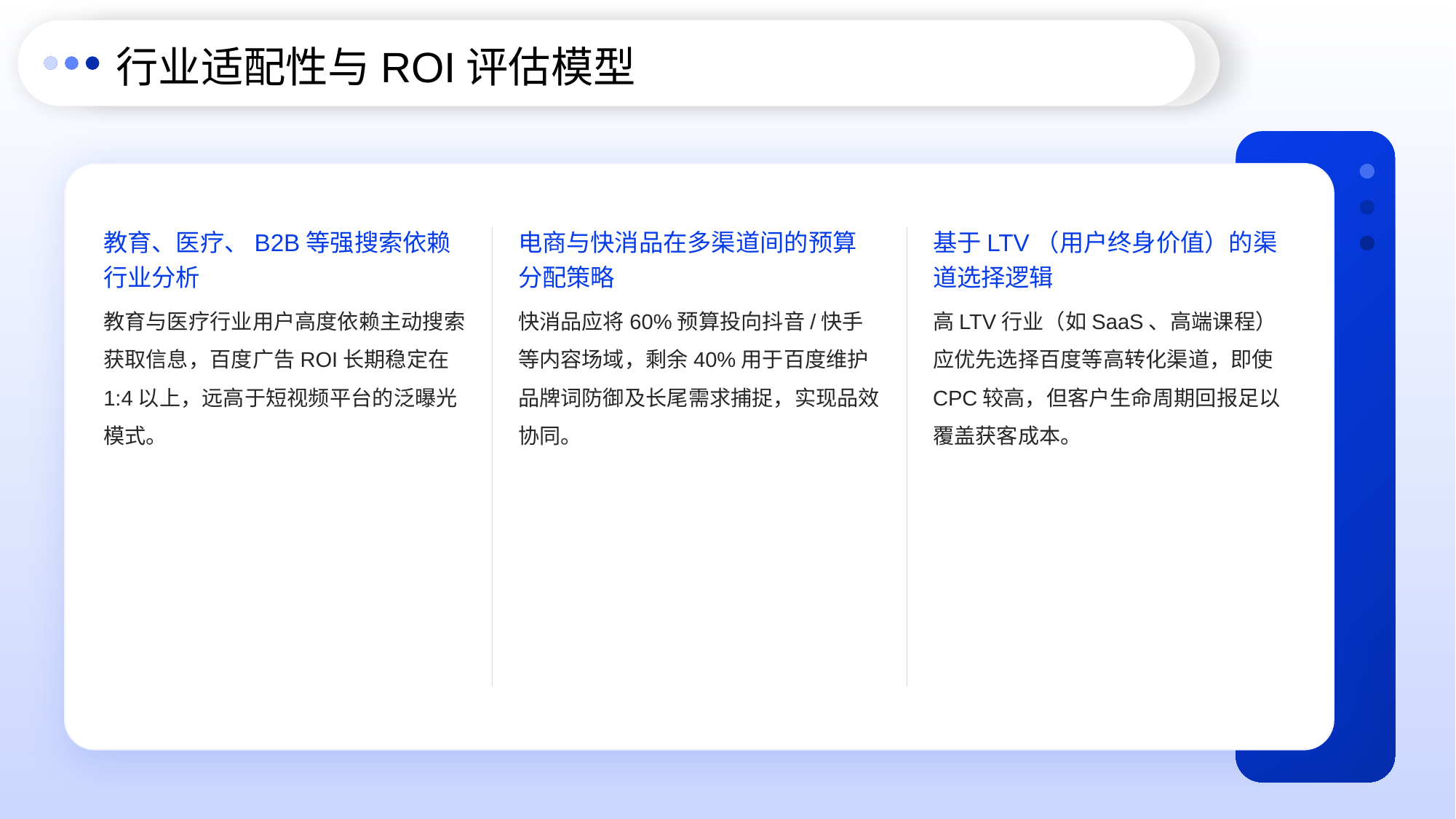

行业适配性与ROI评估模型

教育、医疗、B2B等强搜索依赖行业分析
电商与快消品在多渠道间的预算分配策略
基于LTV（用户终身价值）的渠道选择逻辑

教育与医疗行业用户高度依赖主动搜索获取信息，百度广告ROI长期稳定在1:4以上，远高于短视频平台的泛曝光模式。
快消品应将60%预算投向抖音/快手等内容场域，剩余40%用于百度维护品牌词防御及长尾需求捕捉，实现品效协同。
高LTV行业（如SaaS、高端课程）应优先选择百度等高转化渠道，即使CPC较高，但客户生命周期回报足以覆盖获客成本。